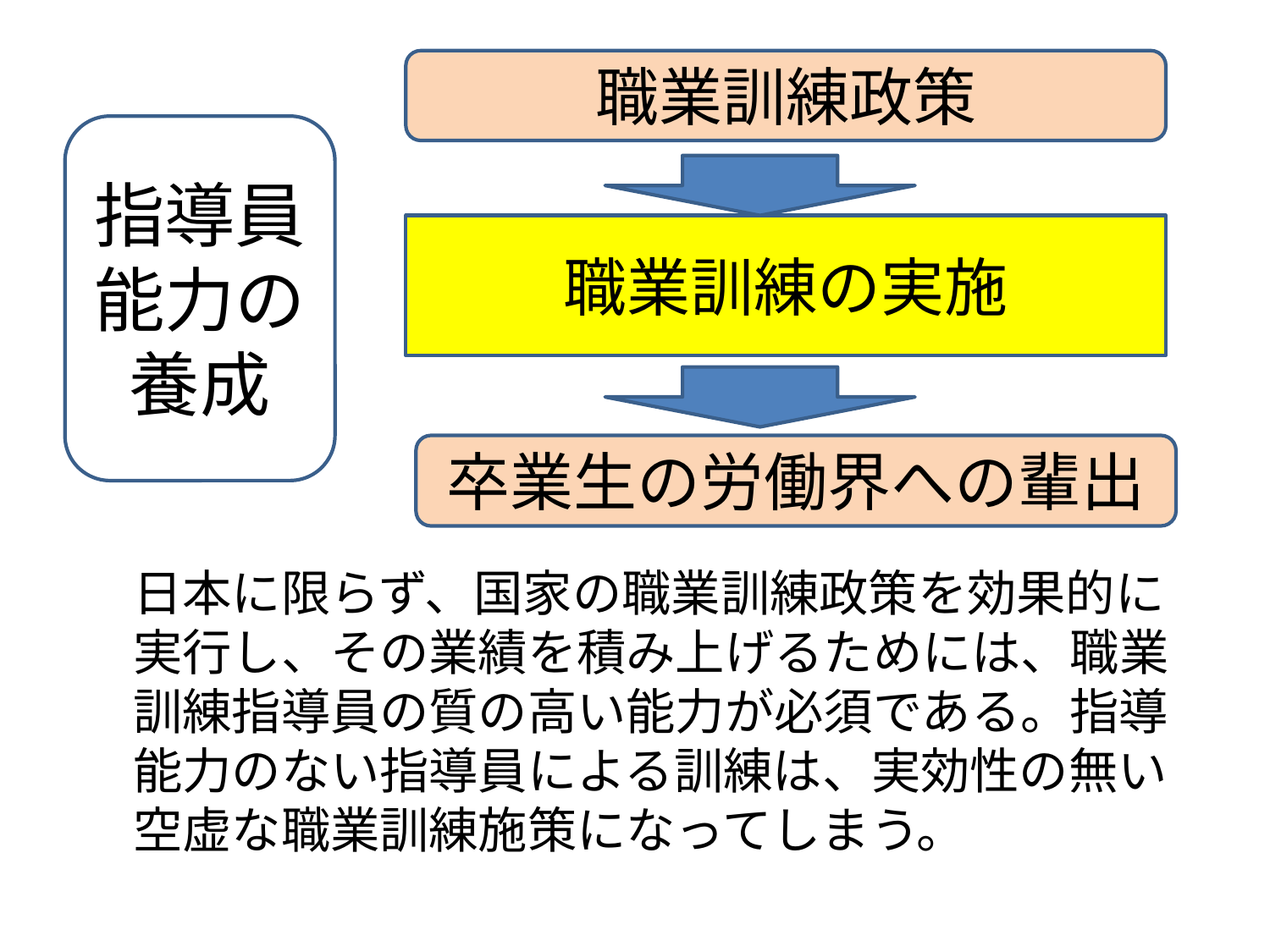

職業訓練政策
指導員能力の養成

職業訓練の実施

卒業生の労働界への輩出
日本に限らず、国家の職業訓練政策を効果的に実行し、その業績を積み上げるためには、職業訓練指導員の質の高い能力が必須である。指導能力のない指導員による訓練は、実効性の無い空虚な職業訓練施策になってしまう。